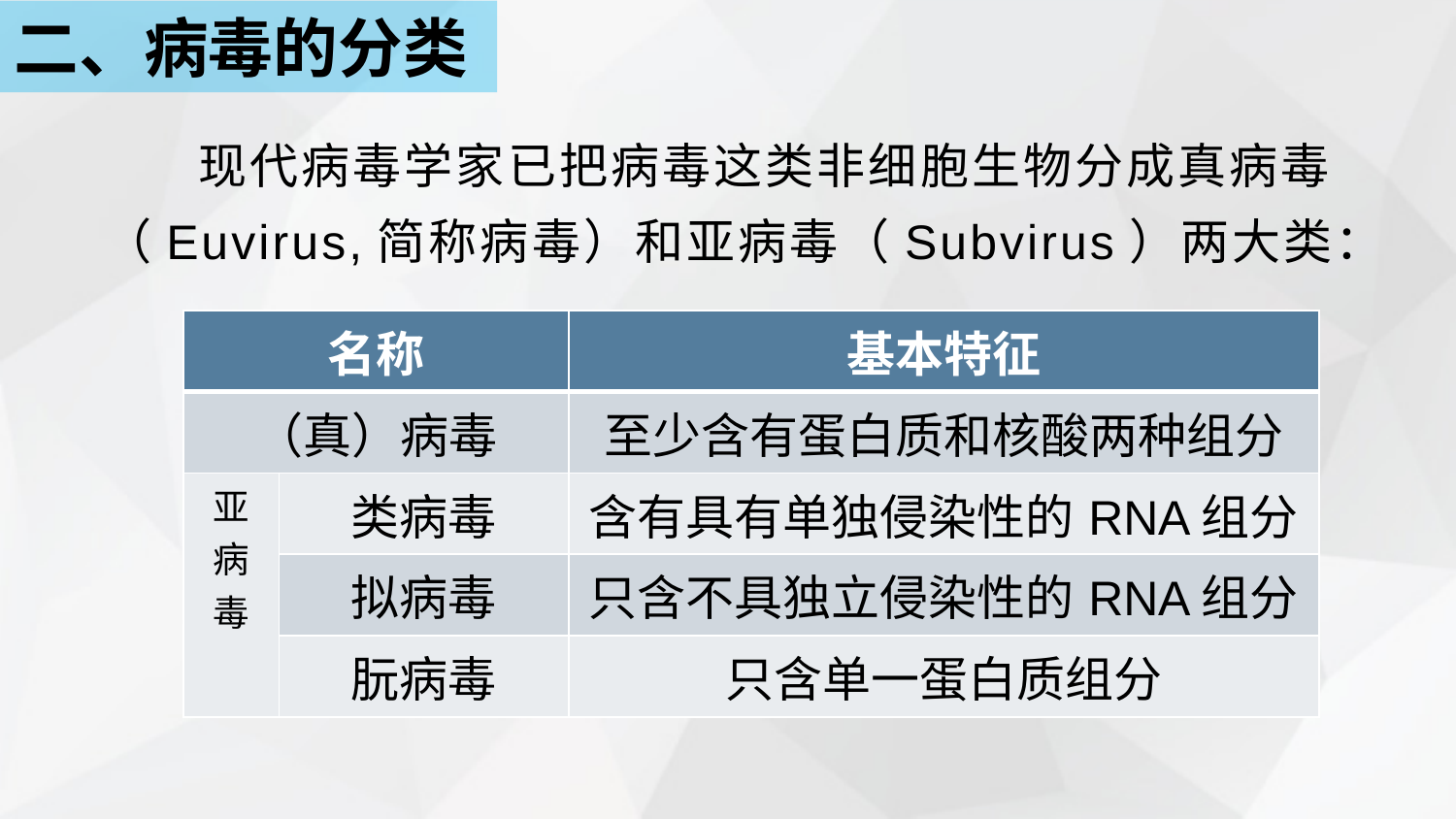

二、病毒的分类
      现代病毒学家已把病毒这类非细胞生物分成真病毒（Euvirus,简称病毒）和亚病毒（Subvirus）两大类：
| 名称 |  | 基本特征 |
| --- | --- | --- |
| （真）病毒 |  | 至少含有蛋白质和核酸两种组分 |
| 亚 病 毒 | 类病毒 | 含有具有单独侵染性的RNA组分 |
|  | 拟病毒 | 只含不具独立侵染性的RNA组分 |
|  | 朊病毒 | 只含单一蛋白质组分 |